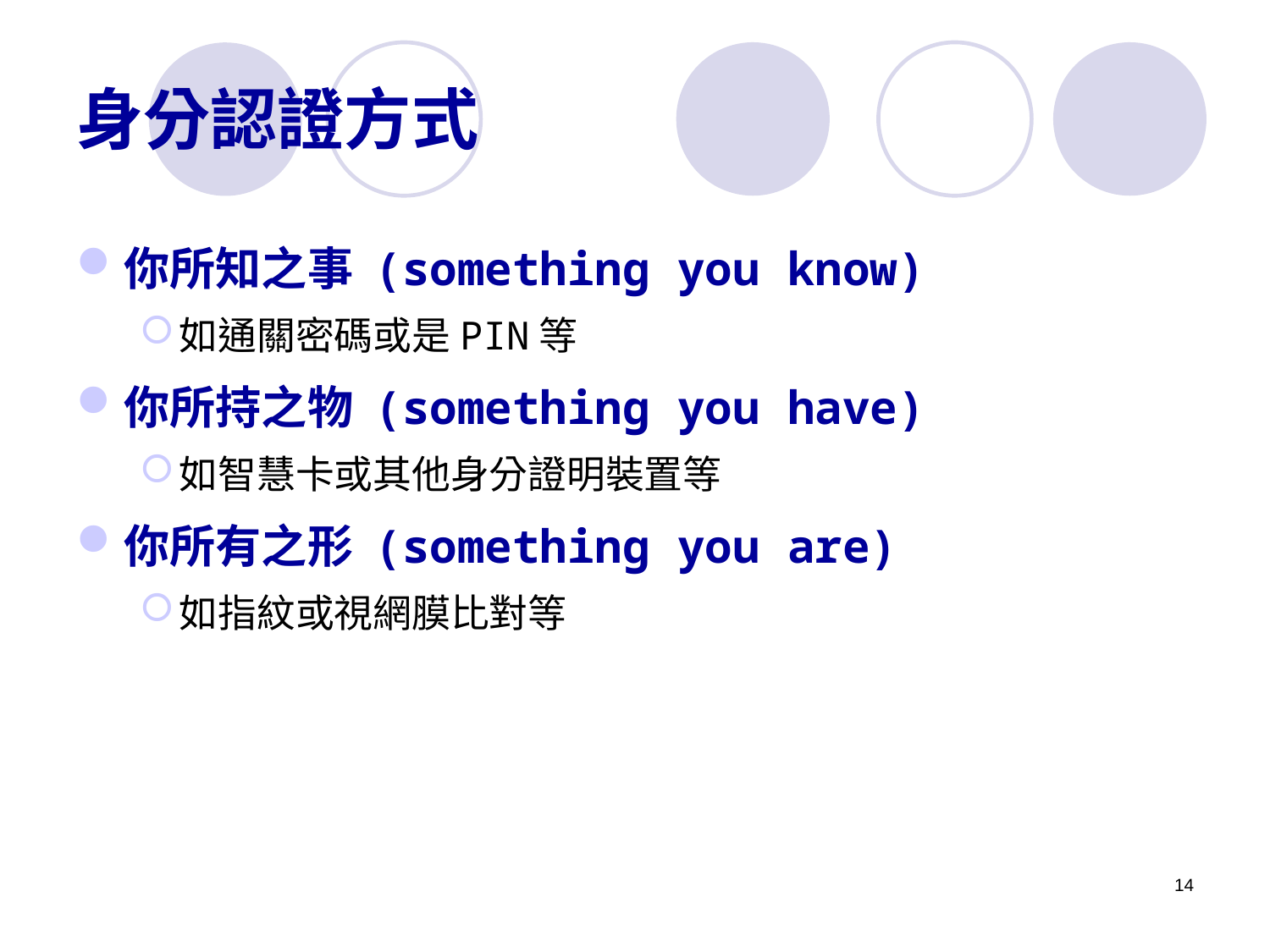

# 身分認證方式
你所知之事 (something you know)
如通關密碼或是PIN等
你所持之物 (something you have)
如智慧卡或其他身分證明裝置等
你所有之形 (something you are)
如指紋或視網膜比對等
14